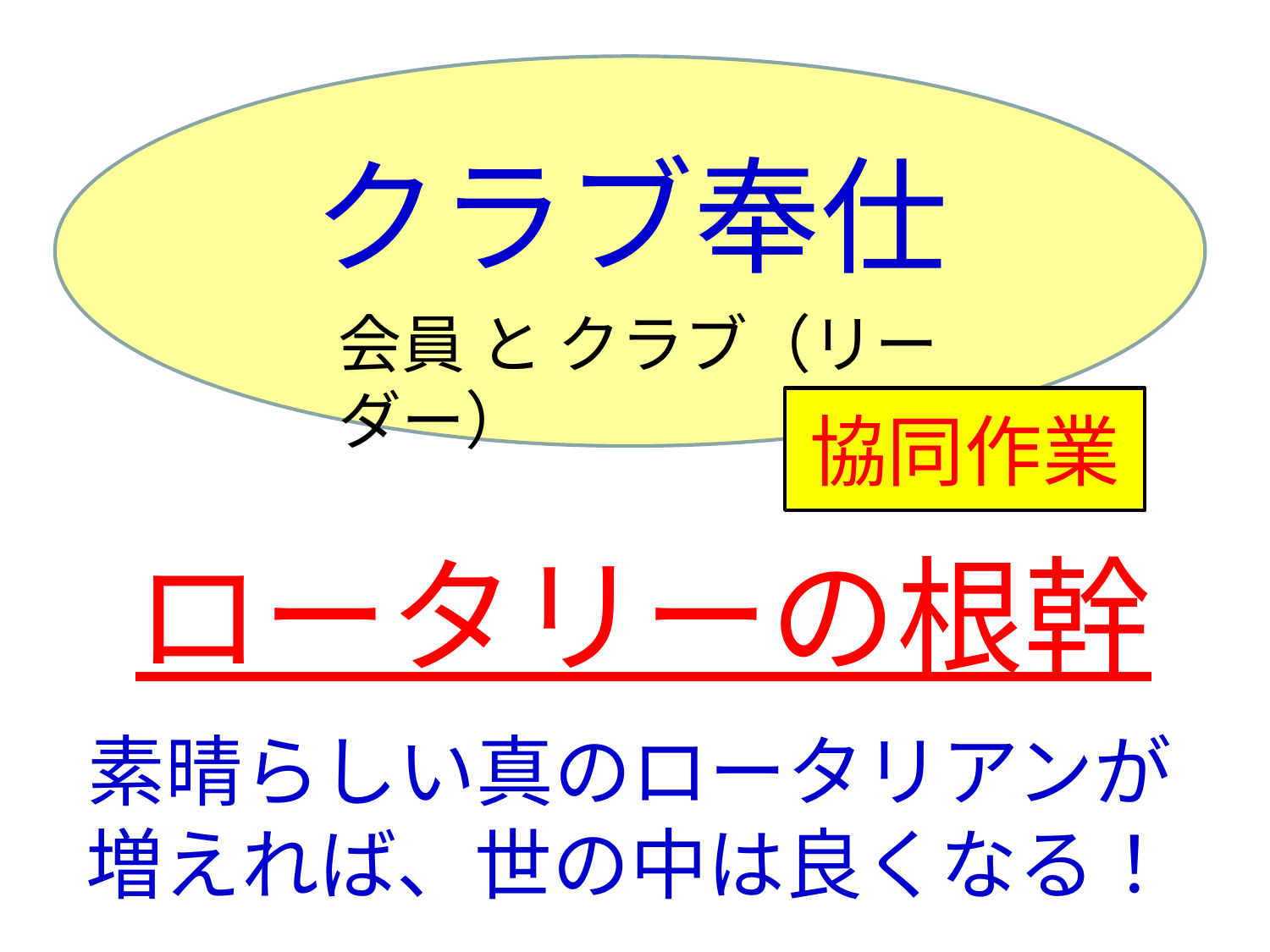

クラブ奉仕

会員 と クラブ（リーダー）
協同作業
 ロータリーの根幹
素晴らしい真のロータリアンが
増えれば、世の中は良くなる！